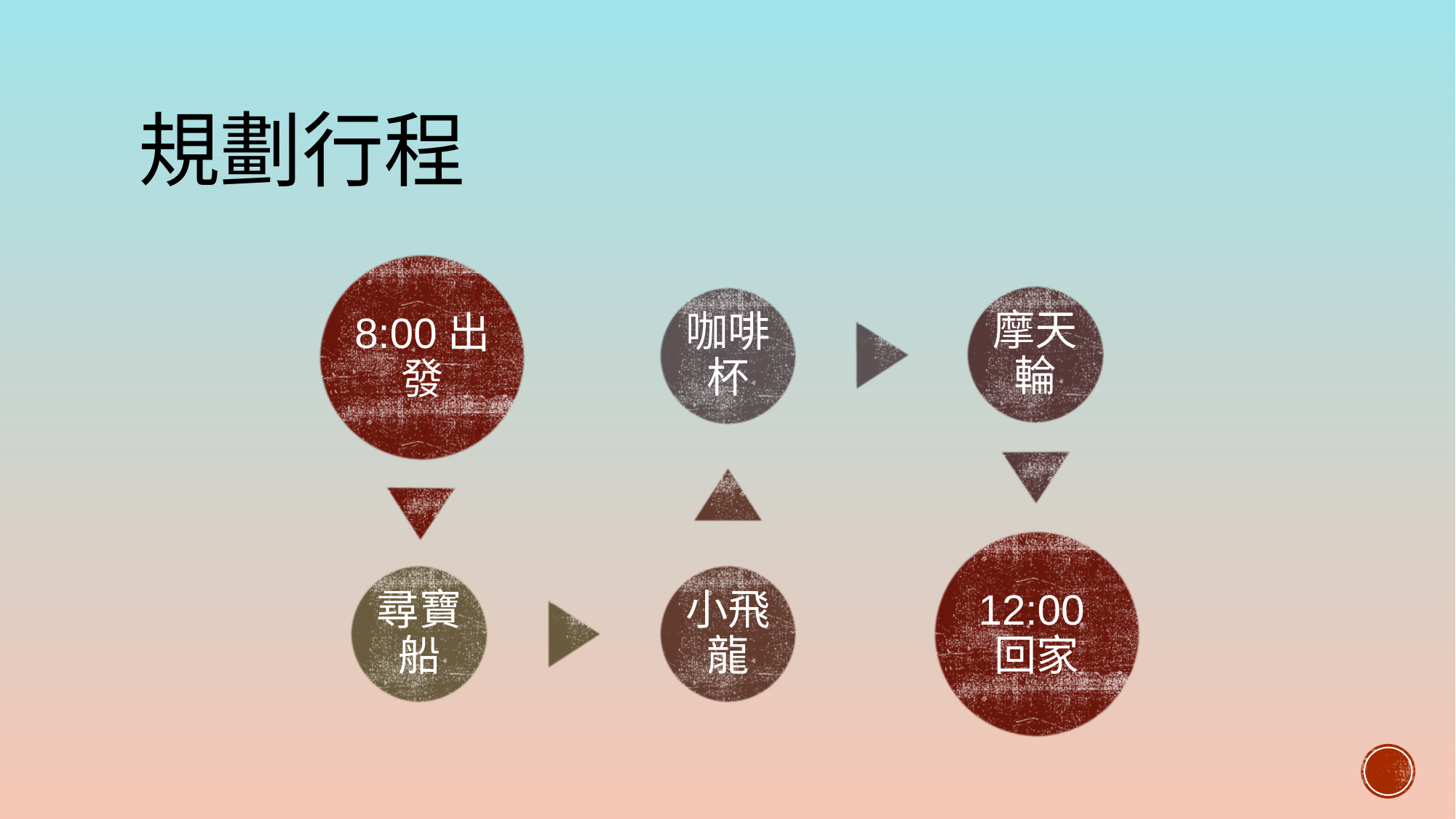

# 規劃行程
8:00出發
尋寶船
小飛龍
咖啡杯
摩天輪
12:00回家